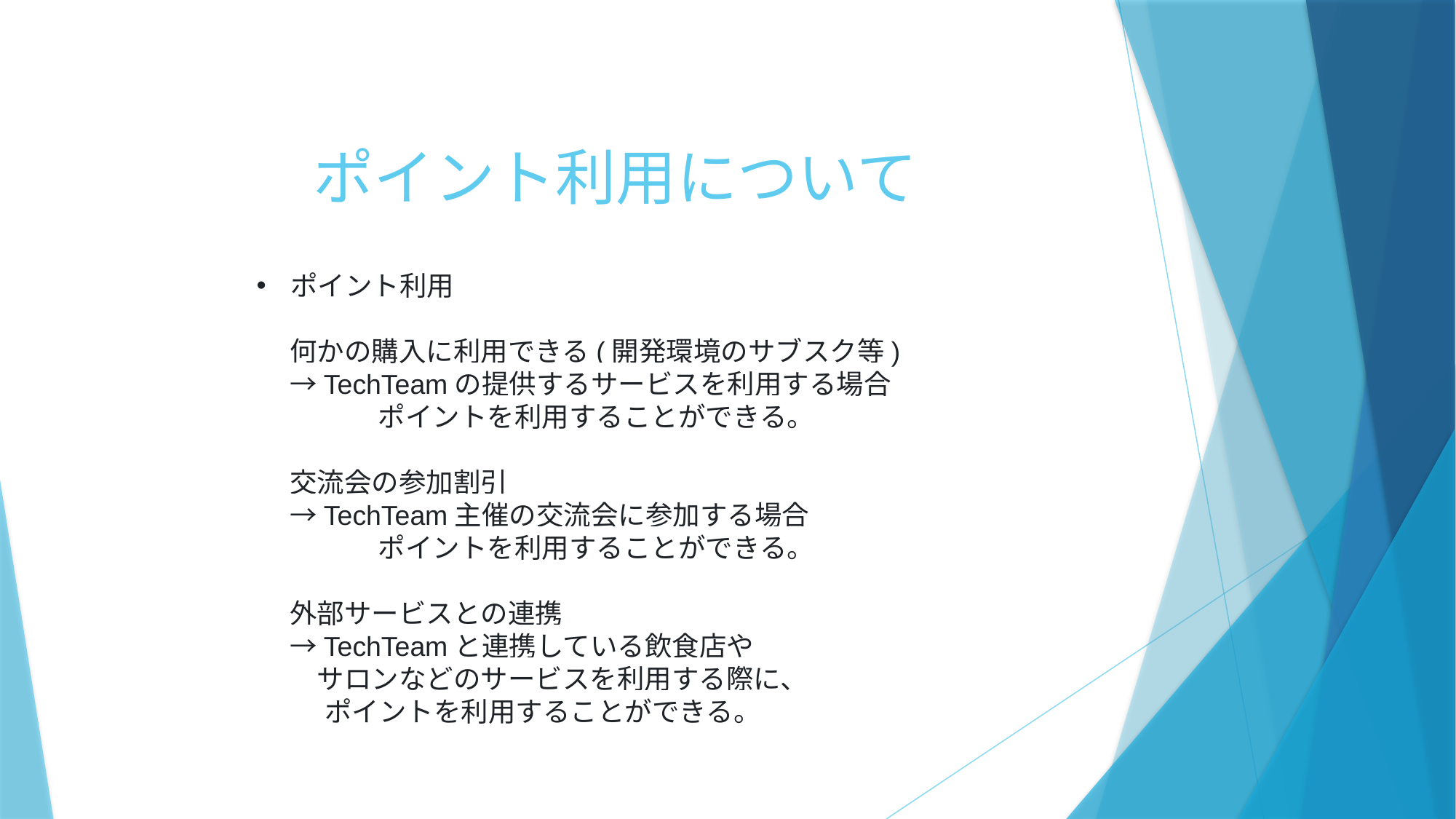

# ポイント利用について
ポイント利用

　 何かの購入に利用できる(開発環境のサブスク等)
　 →TechTeamの提供するサービスを利用する場合
	 ポイントを利用することができる。

　 交流会の参加割引
　 →TechTeam主催の交流会に参加する場合
	 ポイントを利用することができる。

　 外部サービスとの連携
　 →TechTeamと連携している飲食店や
　　 サロンなどのサービスを利用する際に、
          ポイントを利用することができる。